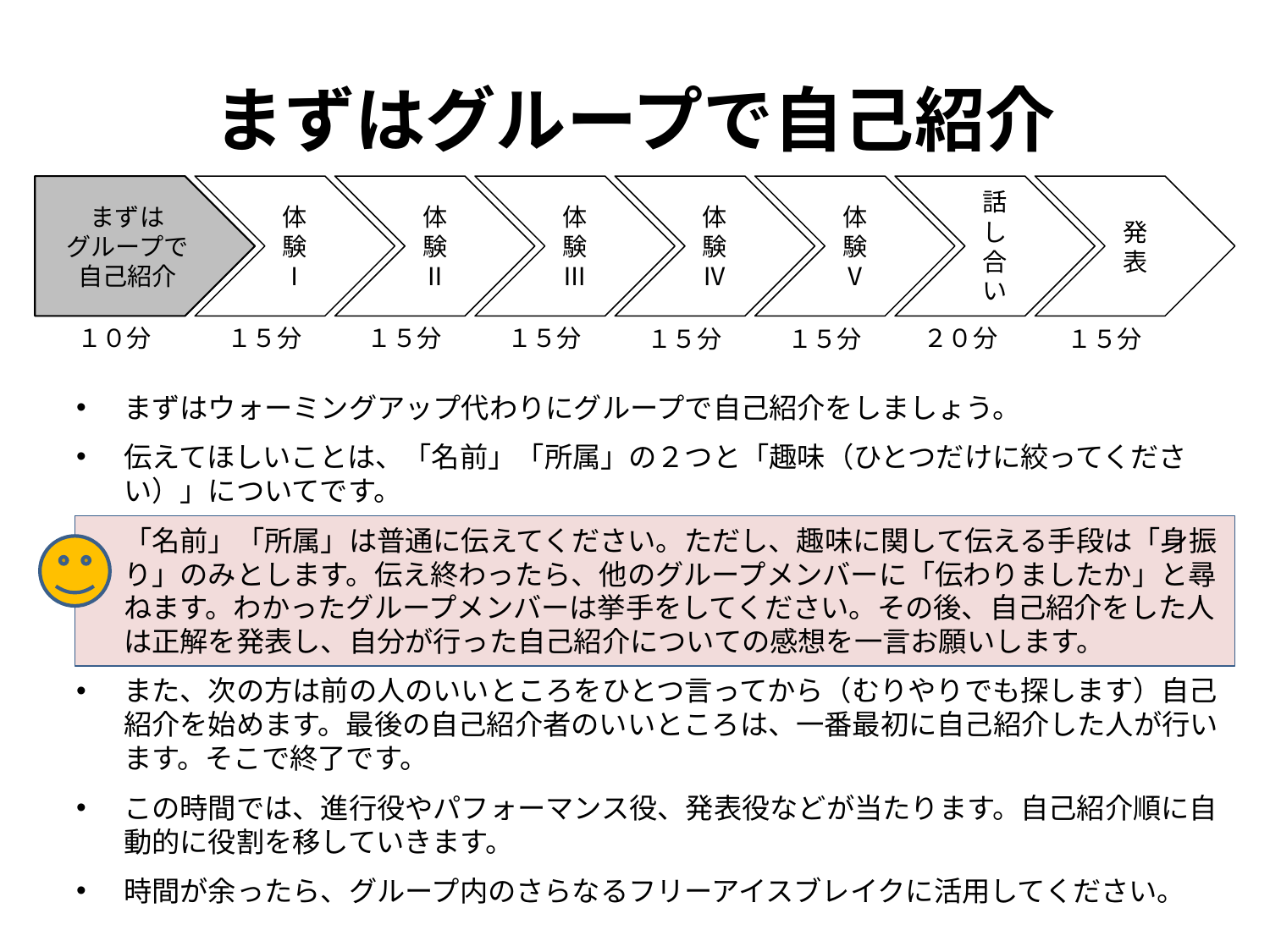

# まずはグループで自己紹介
まずは
グループで
自己紹介
体験Ⅰ
体験Ⅱ
体験Ⅲ
体験Ⅳ
体験Ⅴ
話し合い
発表
２０分
１５分
１０分
１５分
１５分
１５分
１５分
１５分
まずはウォーミングアップ代わりにグループで自己紹介をしましょう。

伝えてほしいことは、「名前」「所属」の２つと「趣味（ひとつだけに絞ってください）」についてです。

「名前」「所属」は普通に伝えてください。ただし、趣味に関して伝える手段は「身振り」のみとします。伝え終わったら、他のグループメンバーに「伝わりましたか」と尋ねます。わかったグループメンバーは挙手をしてください。その後、自己紹介をした人は正解を発表し、自分が行った自己紹介についての感想を一言お願いします。

また、次の方は前の人のいいところをひとつ言ってから（むりやりでも探します）自己紹介を始めます。最後の自己紹介者のいいところは、一番最初に自己紹介した人が行います。そこで終了です。

この時間では、進行役やパフォーマンス役、発表役などが当たります。自己紹介順に自動的に役割を移していきます。

時間が余ったら、グループ内のさらなるフリーアイスブレイクに活用してください。